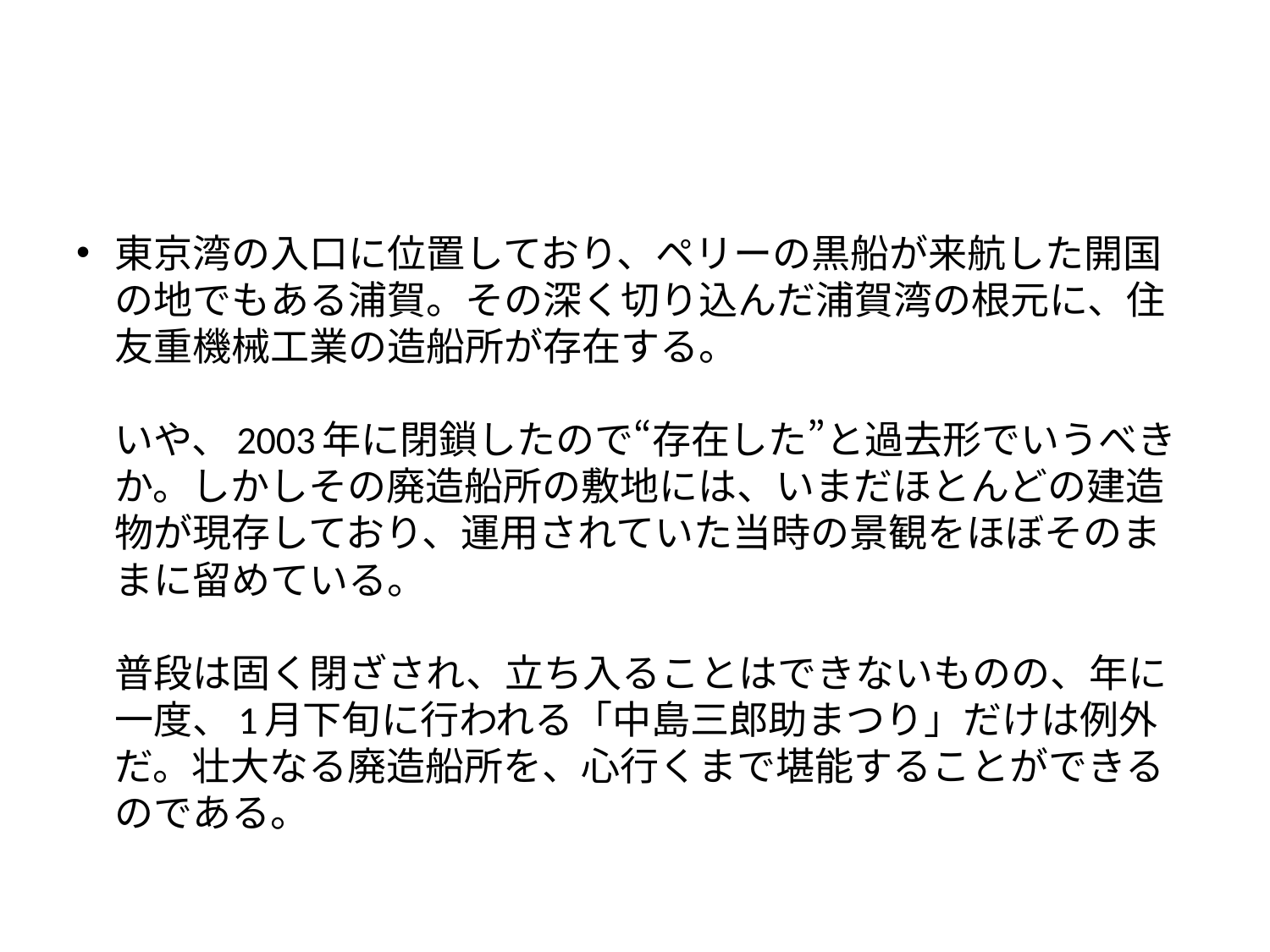

#
東京湾の入口に位置しており、ペリーの黒船が来航した開国の地でもある浦賀。その深く切り込んだ浦賀湾の根元に、住友重機械工業の造船所が存在する。
いや、2003年に閉鎖したので“存在した”と過去形でいうべきか。しかしその廃造船所の敷地には、いまだほとんどの建造物が現存しており、運用されていた当時の景観をほぼそのままに留めている。
普段は固く閉ざされ、立ち入ることはできないものの、年に一度、1月下旬に行われる「中島三郎助まつり」だけは例外だ。壮大なる廃造船所を、心行くまで堪能することができるのである。